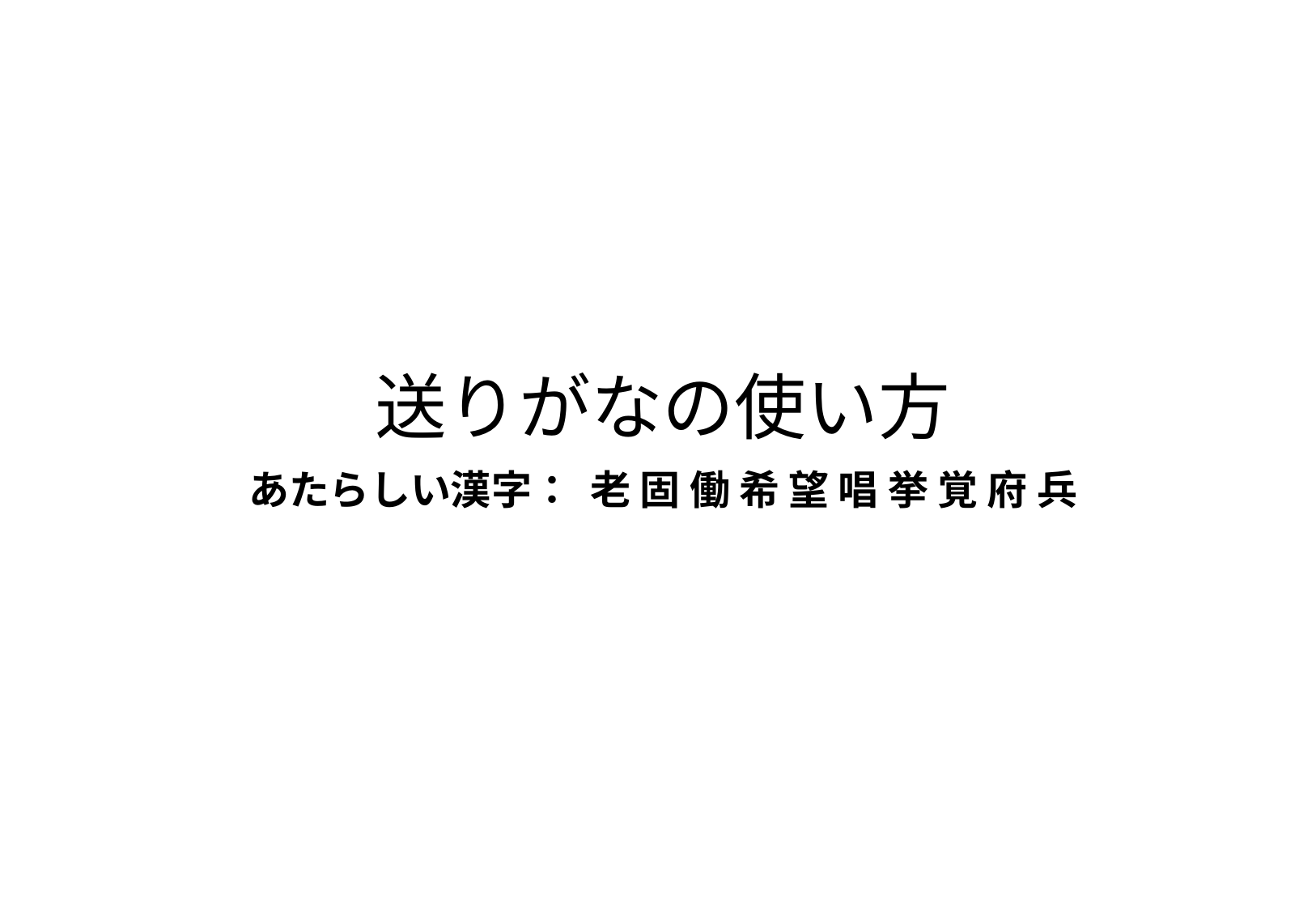

# 送りがなの使い方
あたらしい漢字：  老 固 働 希 望 唱 挙 覚 府 兵